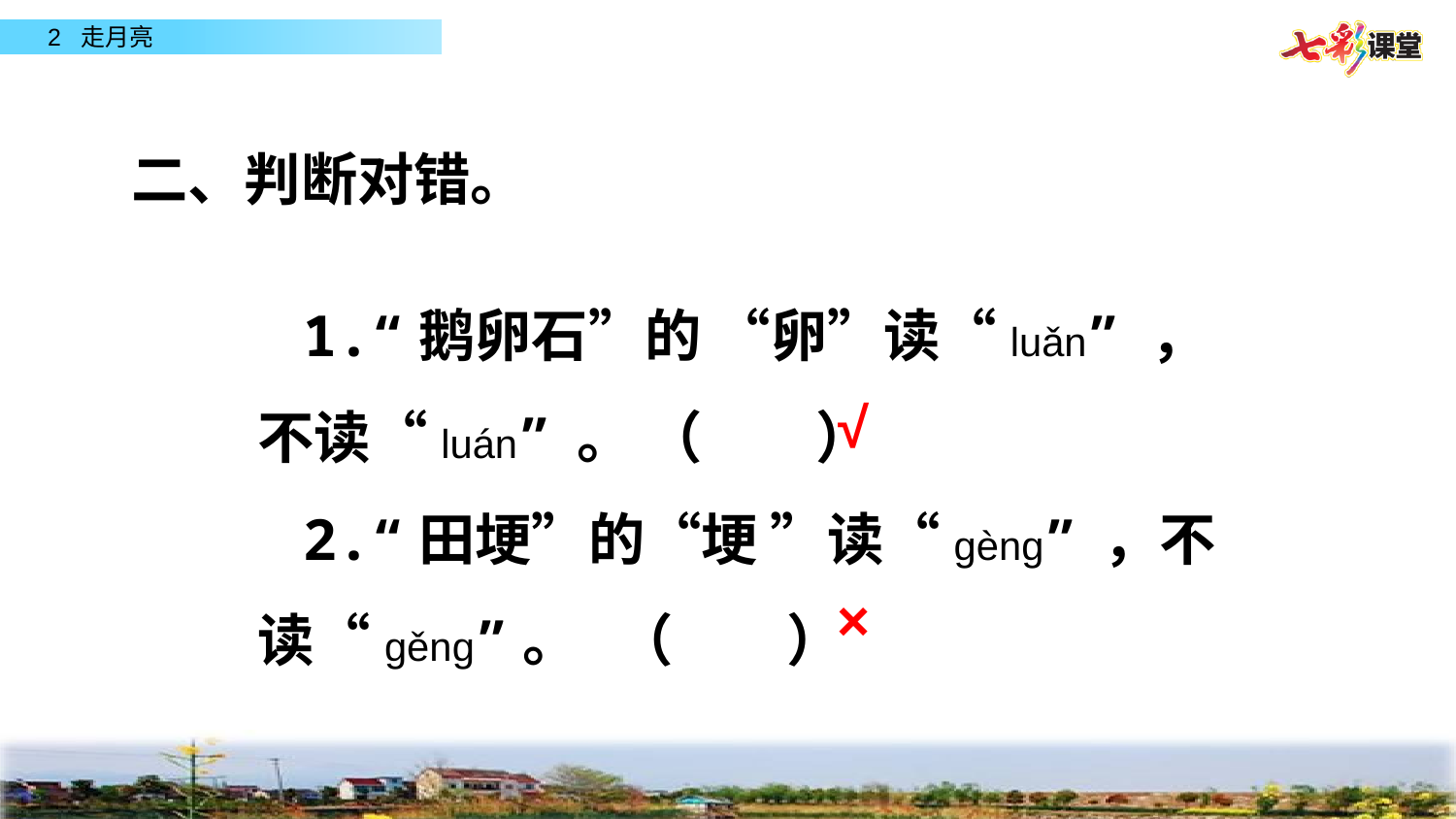

二、判断对错。
    1.“鹅卵石”的 “卵”读“luǎn” ，
      不读“luán” 。 （　　）
    2.“田埂”的“埂 ”读“gèng” ，不
      读“gěng”。   （　　）
√
×